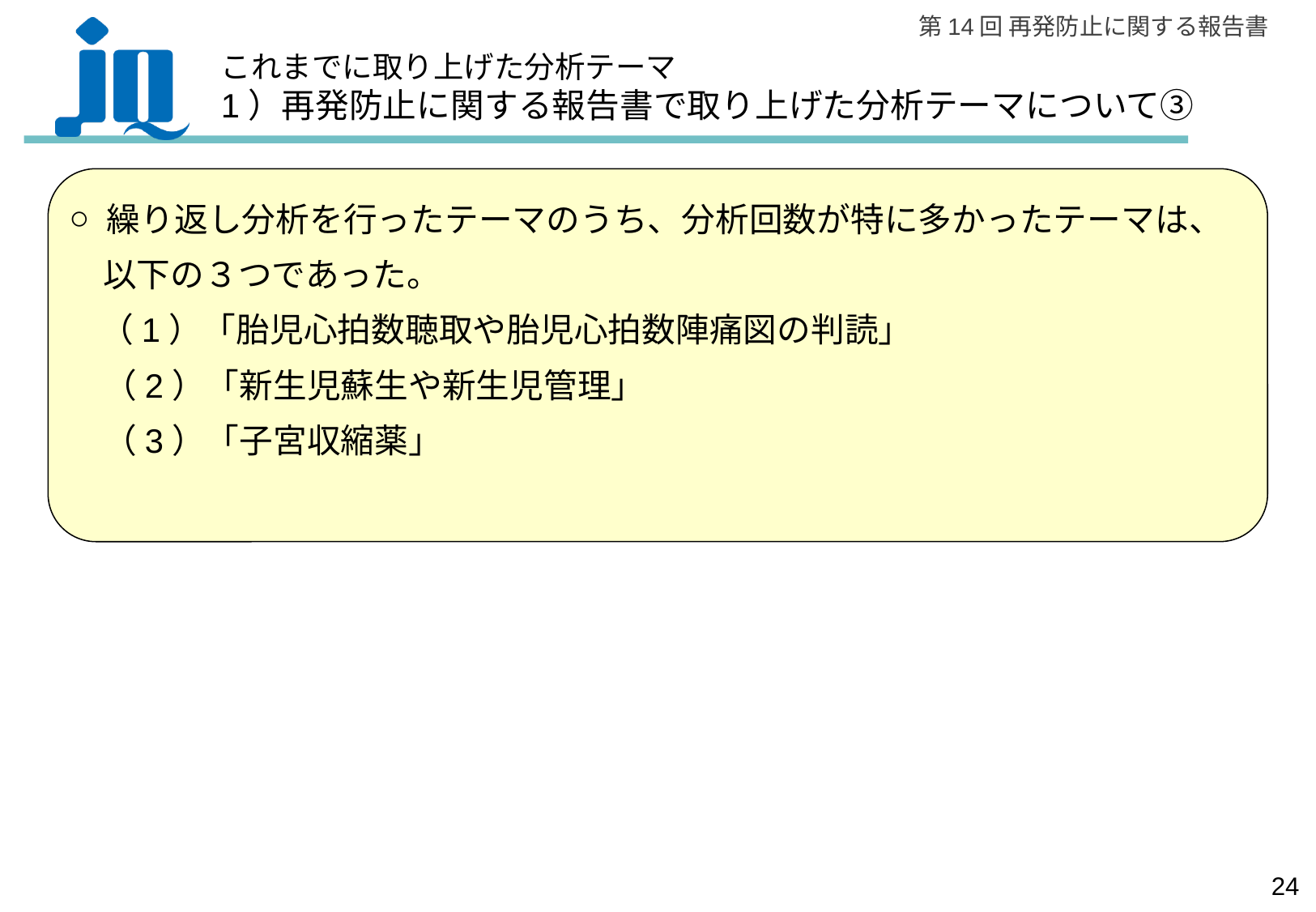

これまでに取り上げた分析テーマ
1）再発防止に関する報告書で取り上げた分析テーマについて③
繰り返し分析を行ったテーマのうち、分析回数が特に多かったテーマは、
　以下の３つであった。
   （1）「胎児心拍数聴取や胎児心拍数陣痛図の判読」
　（2）「新生児蘇生や新生児管理」
　（3）「子宮収縮薬」
24